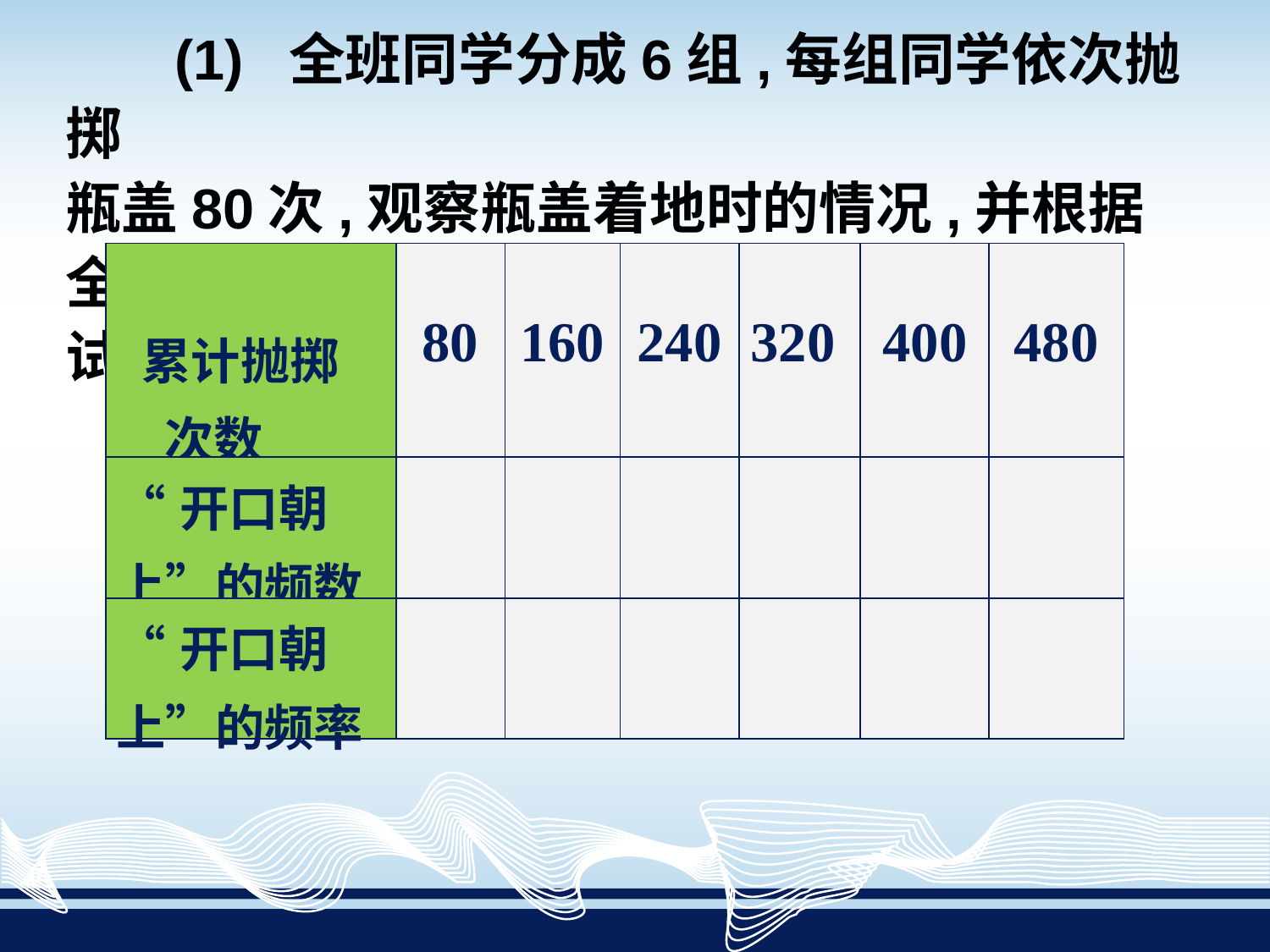

(1)  全班同学分成6组,每组同学依次抛掷
瓶盖80次,观察瓶盖着地时的情况,并根据全班
试验结果填写下表：
| 累计抛掷 次数 | 80 | 160 | 240 | 320 | 400 | 480 |
| --- | --- | --- | --- | --- | --- | --- |
| “开口朝上”的频数 |  |  |  |  |  |  |
| “开口朝上”的频率 |  |  |  |  |  |  |